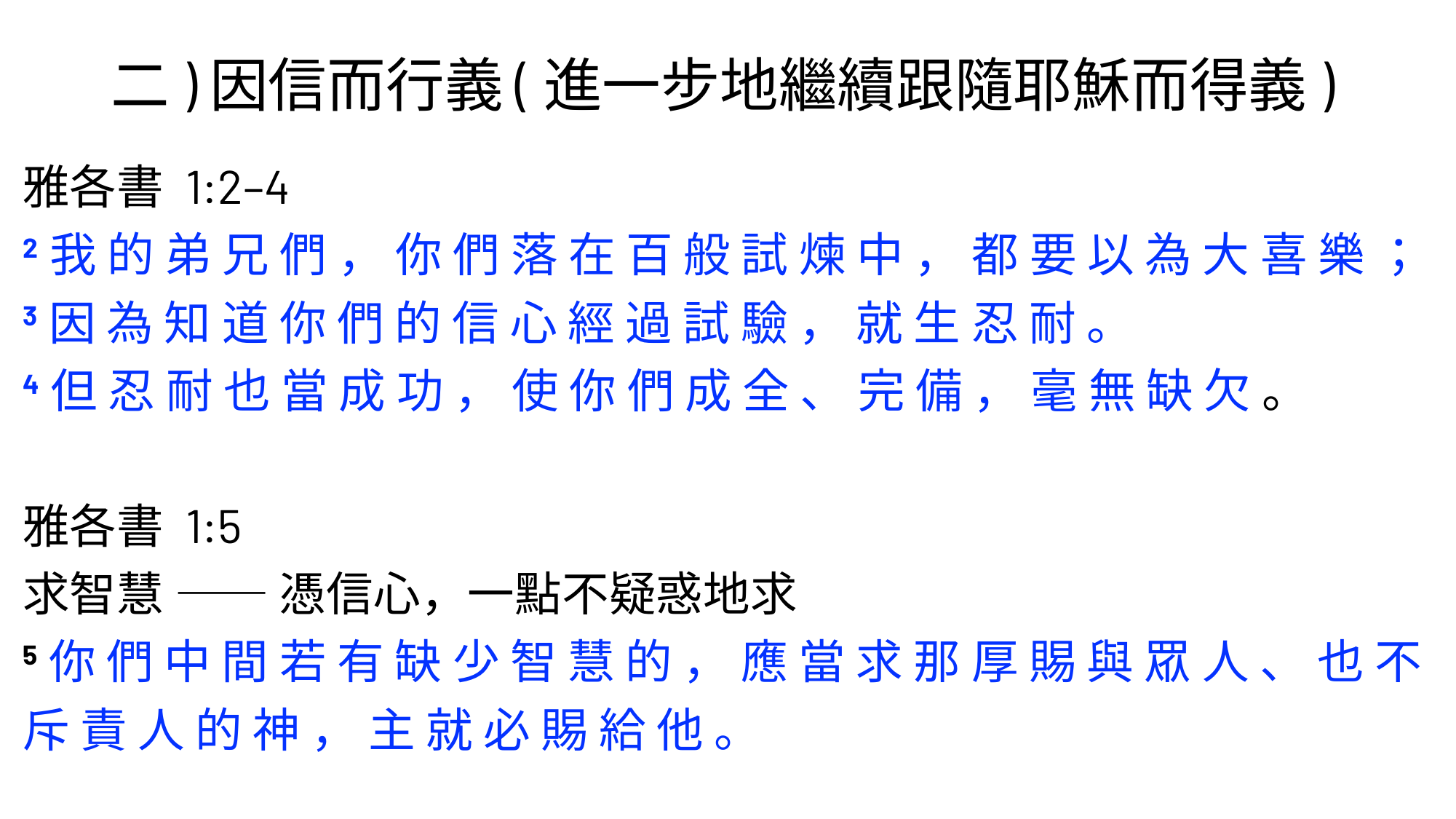

# 二)因信而行義(進一步地繼續跟隨耶穌而得義)
雅各書 1:2–4
2 我 的 弟 兄 們 ， 你 們 落 在 百 般 試 煉 中 ， 都 要 以 為 大 喜 樂 ；
3 因 為 知 道 你 們 的 信 心 經 過 試 驗 ， 就 生 忍 耐 。
4 但 忍 耐 也 當 成 功 ， 使 你 們 成 全 、 完 備 ， 毫 無 缺 欠 。

雅各書 1:5
求智慧 —— 憑信心，一點不疑惑地求
5 你 們 中 間 若 有 缺 少 智 慧 的 ， 應 當 求 那 厚 賜 與 眾 人 、 也 不 斥 責 人 的 神 ， 主 就 必 賜 給 他 。